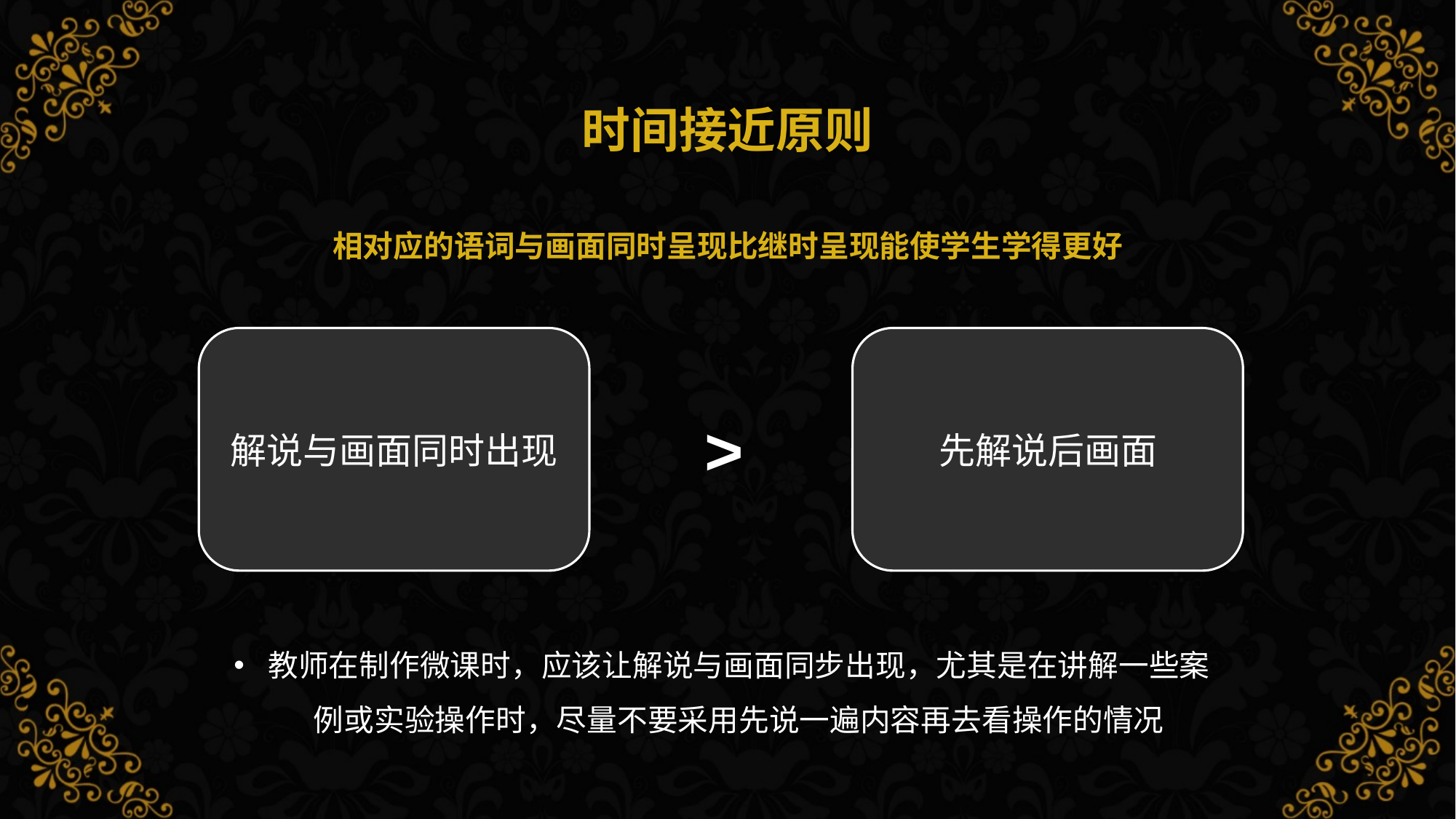

# 时间接近原则
相对应的语词与画面同时呈现比继时呈现能使学生学得更好
解说与画面同时出现
先解说后画面
>
教师在制作微课时，应该让解说与画面同步出现，尤其是在讲解一些案例或实验操作时，尽量不要采用先说一遍内容再去看操作的情况